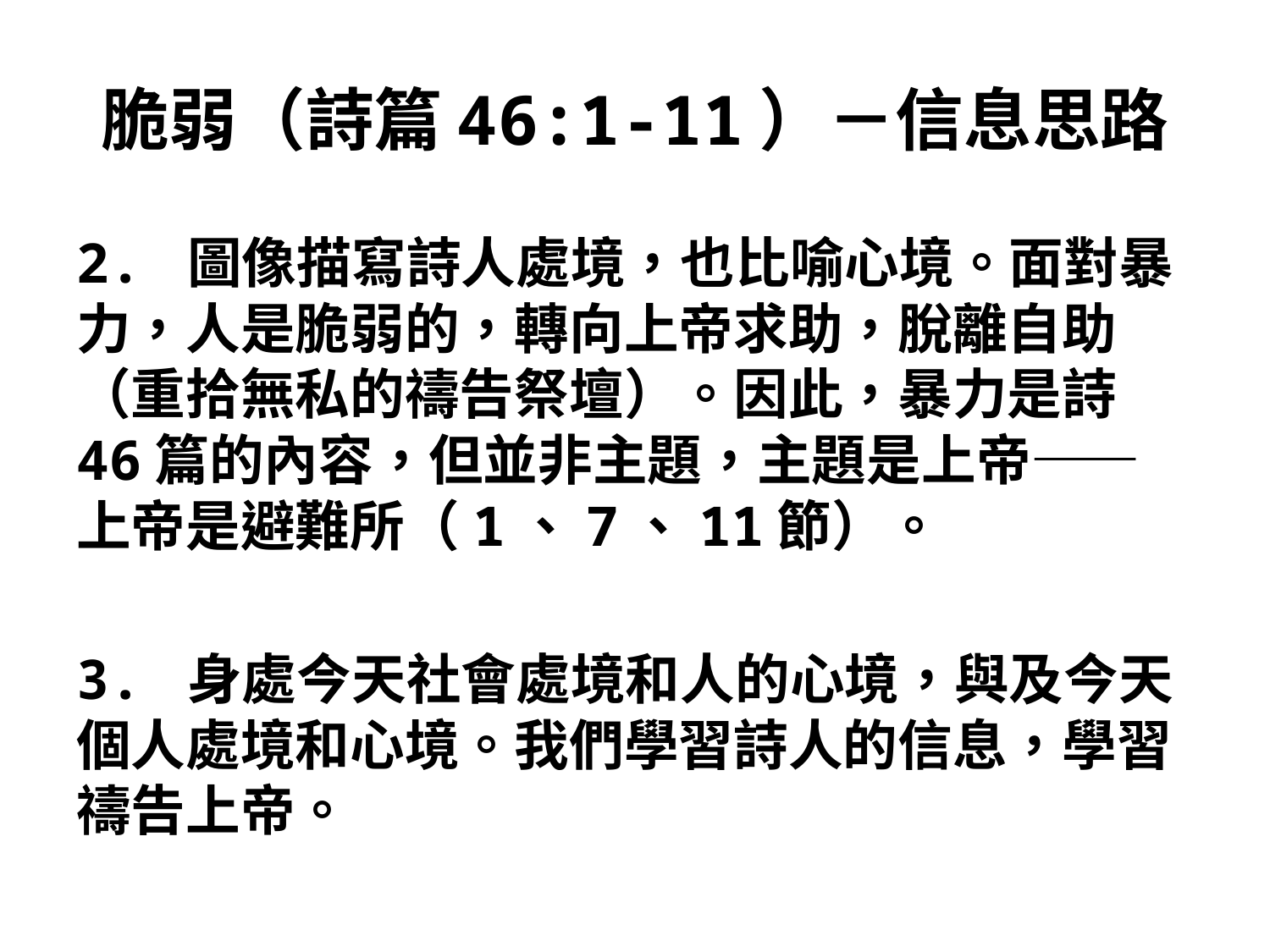

# 脆弱（詩篇46:1-11）－信息思路
2. 圖像描寫詩人處境，也比喻心境。面對暴力，人是脆弱的，轉向上帝求助，脫離自助（重拾無私的禱告祭壇）。因此，暴力是詩46篇的內容，但並非主題，主題是上帝——上帝是避難所（1、7、11節）。

3. 身處今天社會處境和人的心境，與及今天個人處境和心境。我們學習詩人的信息，學習禱告上帝。